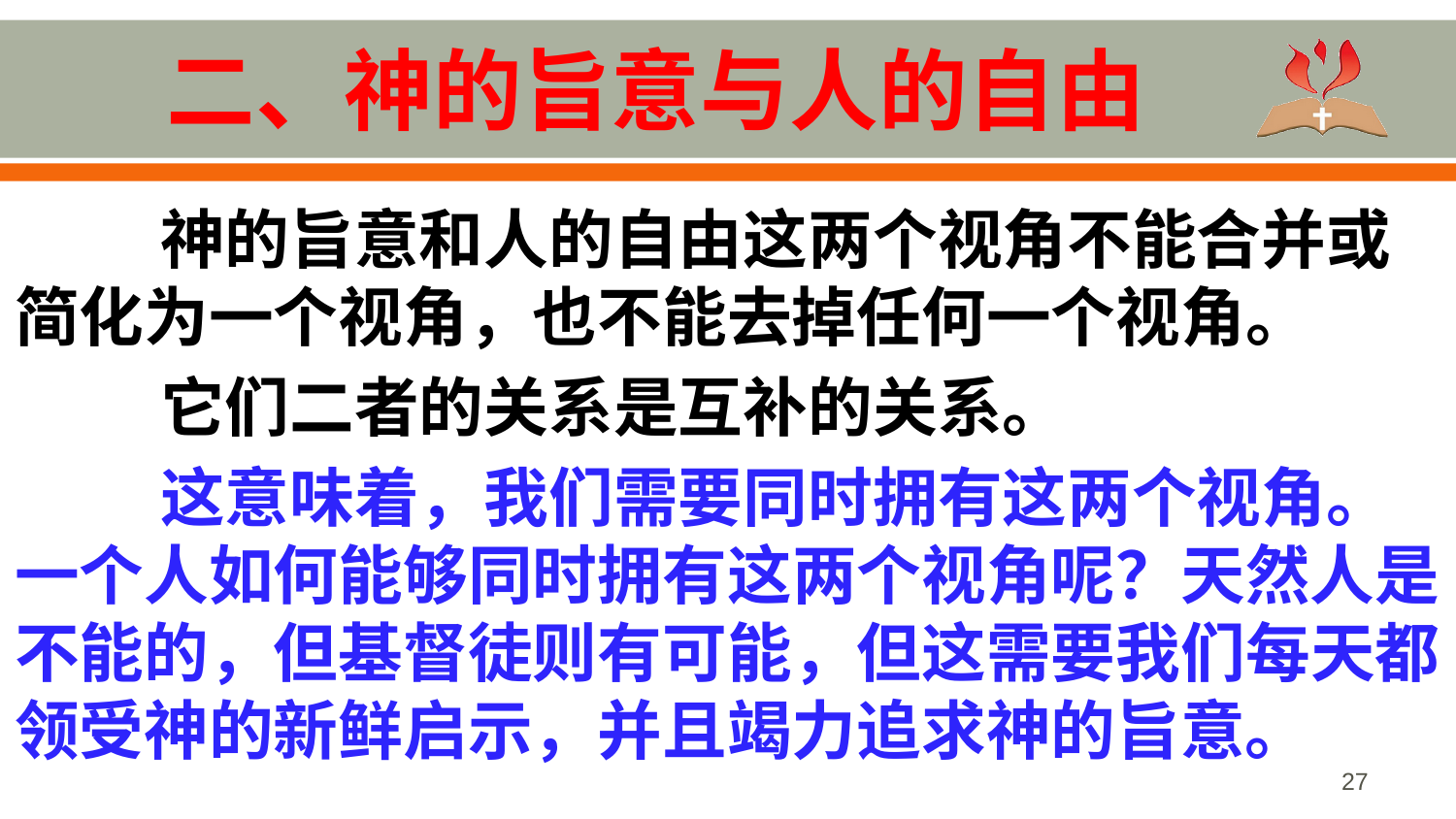

# 二、神的旨意与人的自由
	神的旨意和人的自由这两个视角不能合并或简化为一个视角，也不能去掉任何一个视角。
	它们二者的关系是互补的关系。
	这意味着，我们需要同时拥有这两个视角。一个人如何能够同时拥有这两个视角呢？天然人是不能的，但基督徒则有可能，但这需要我们每天都领受神的新鲜启示，并且竭力追求神的旨意。
27